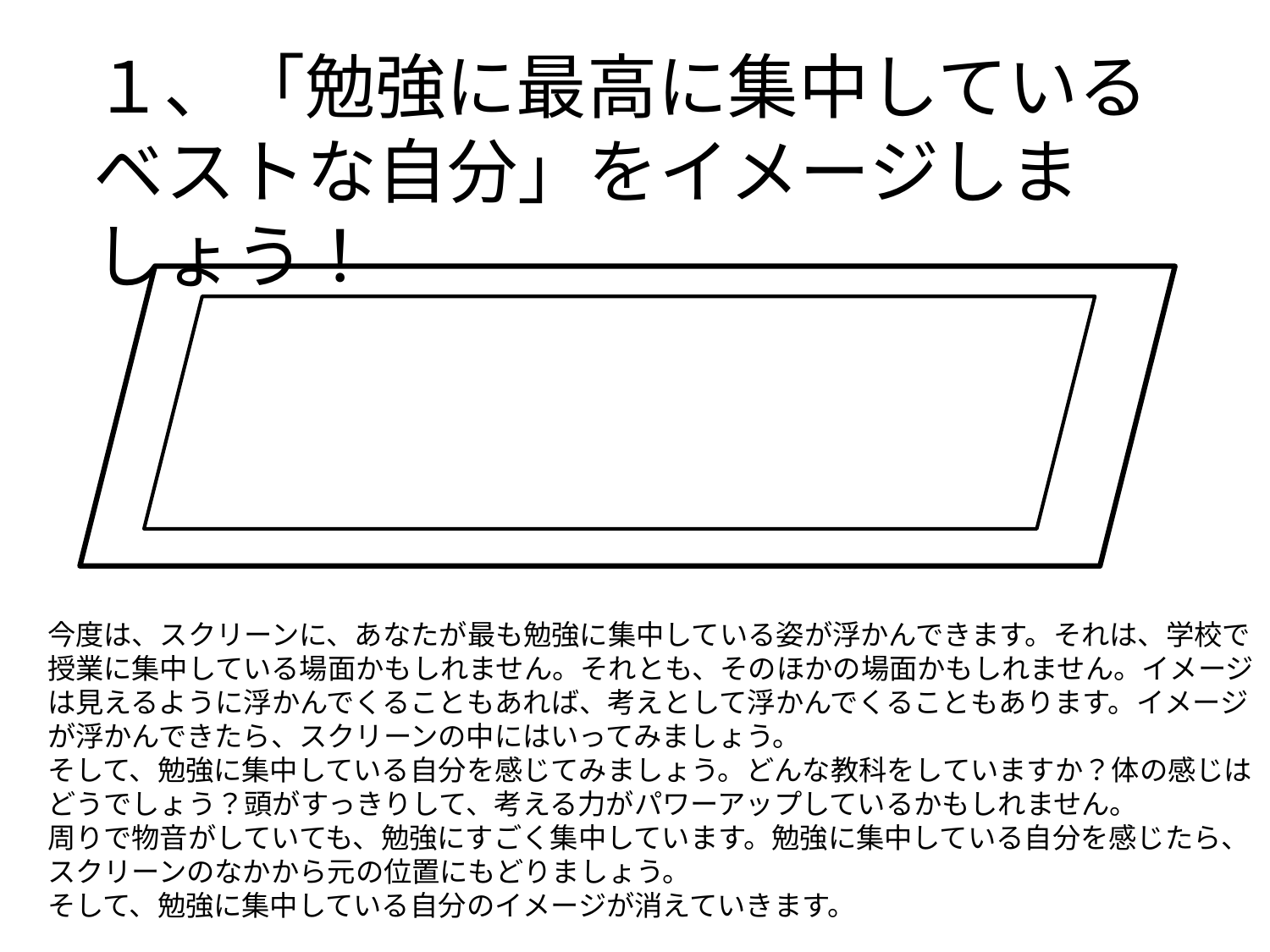

１、「勉強に最高に集中しているベストな自分」をイメージしましょう！

今度は、スクリーンに、あなたが最も勉強に集中している姿が浮かんできます。それは、学校で授業に集中している場面かもしれません。それとも、そのほかの場面かもしれません。イメージは見えるように浮かんでくることもあれば、考えとして浮かんでくることもあります。イメージが浮かんできたら、スクリーンの中にはいってみましょう。
そして、勉強に集中している自分を感じてみましょう。どんな教科をしていますか？体の感じはどうでしょう？頭がすっきりして、考える力がパワーアップしているかもしれません。
周りで物音がしていても、勉強にすごく集中しています。勉強に集中している自分を感じたら、スクリーンのなかから元の位置にもどりましょう。
そして、勉強に集中している自分のイメージが消えていきます。